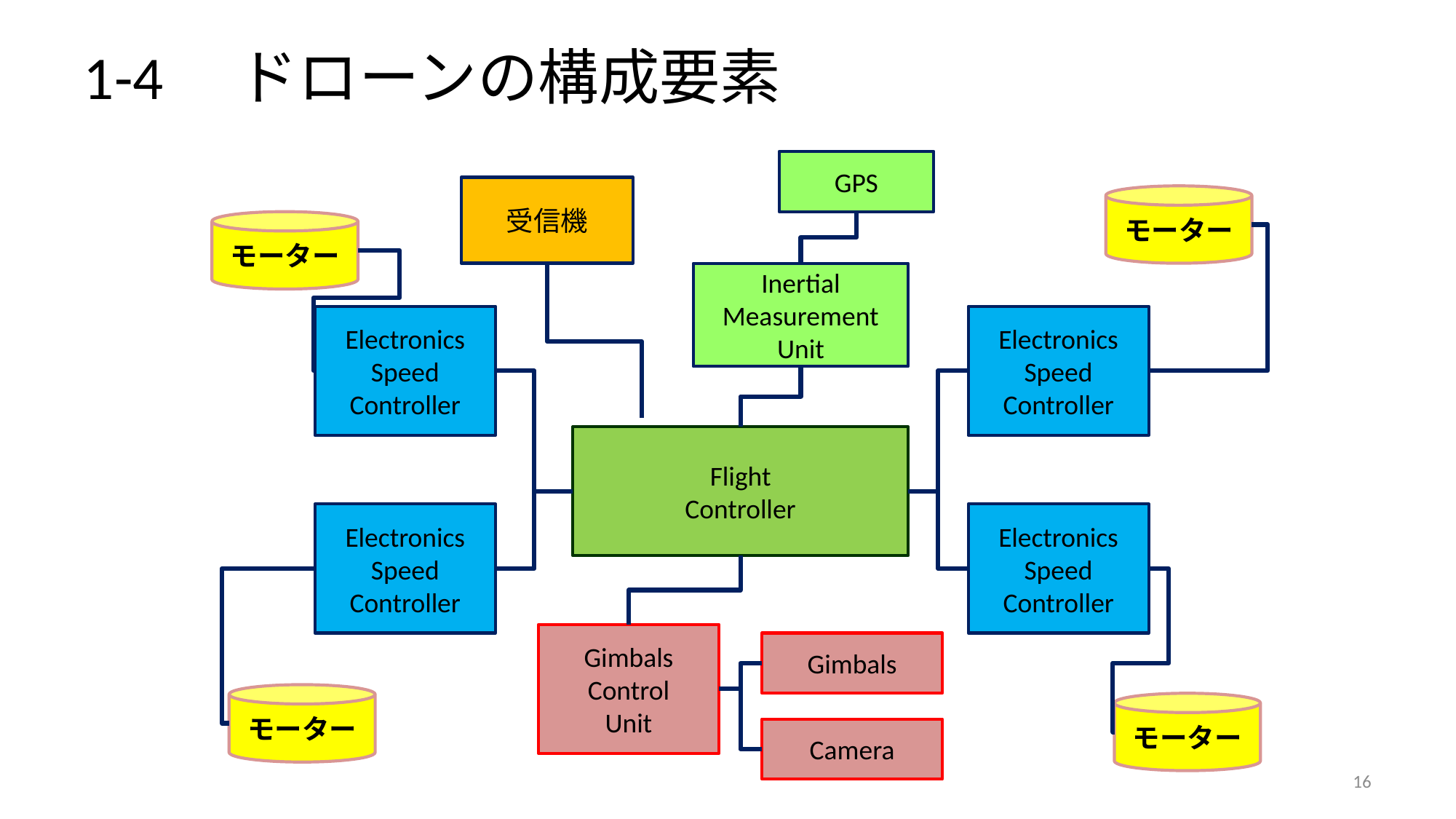

# 1-4　ドローンの構成要素
GPS
受信機
モーター
モーター
Inertial
Measurement
Unit
Electronics
Speed
Controller
Electronics
Speed
Controller
Flight
Controller
Electronics
Speed
Controller
Electronics
Speed
Controller
Gimbals
Control
Unit
Gimbals
モーター
モーター
Camera
16